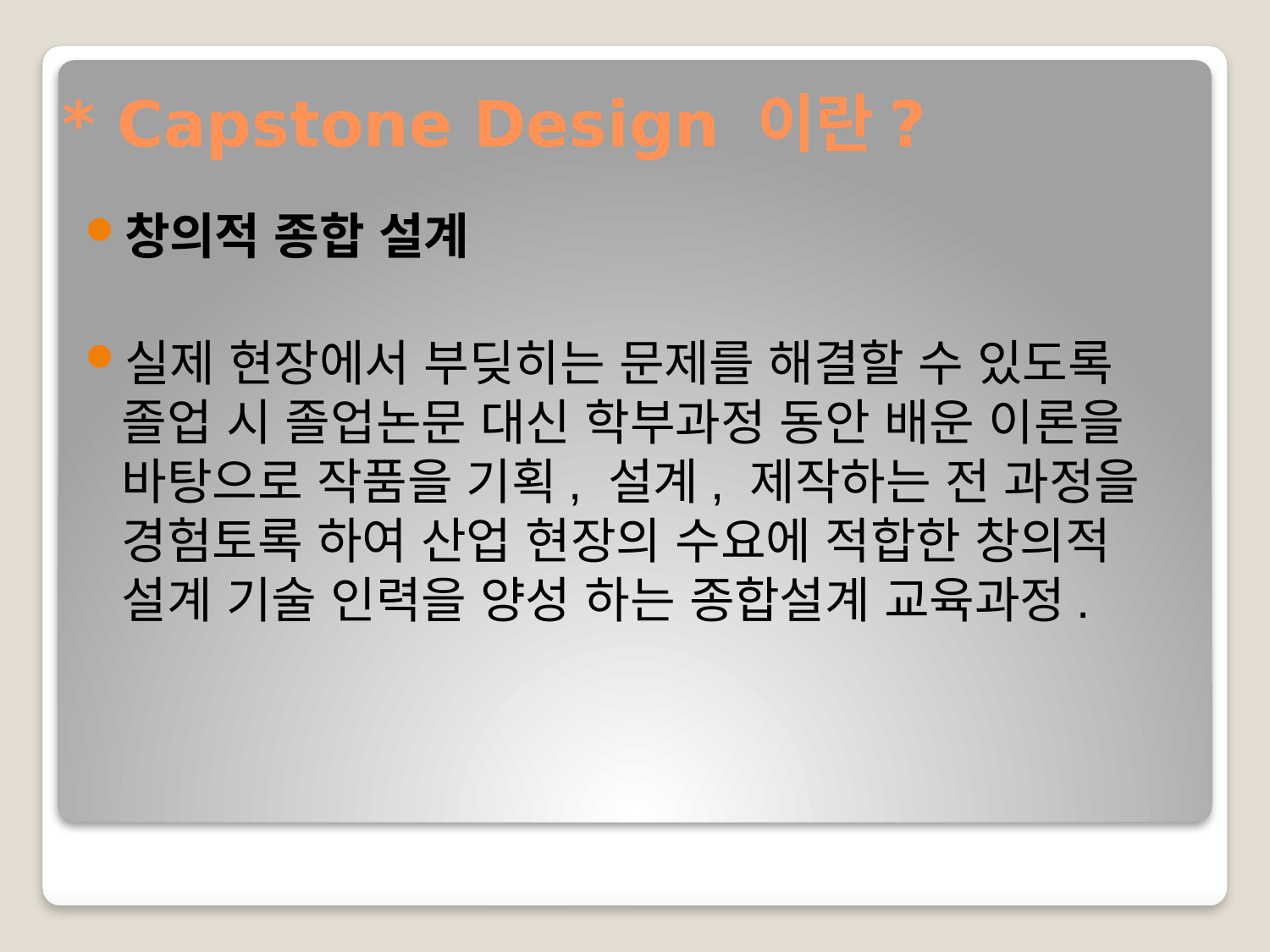

# * Capstone Design 이란?
창의적 종합 설계

실제 현장에서 부딪히는 문제를 해결할 수 있도록 졸업 시 졸업논문 대신 학부과정 동안 배운 이론을 바탕으로 작품을 기획, 설계, 제작하는 전 과정을 경험토록 하여 산업 현장의 수요에 적합한 창의적 설계 기술 인력을 양성 하는 종합설계 교육과정.